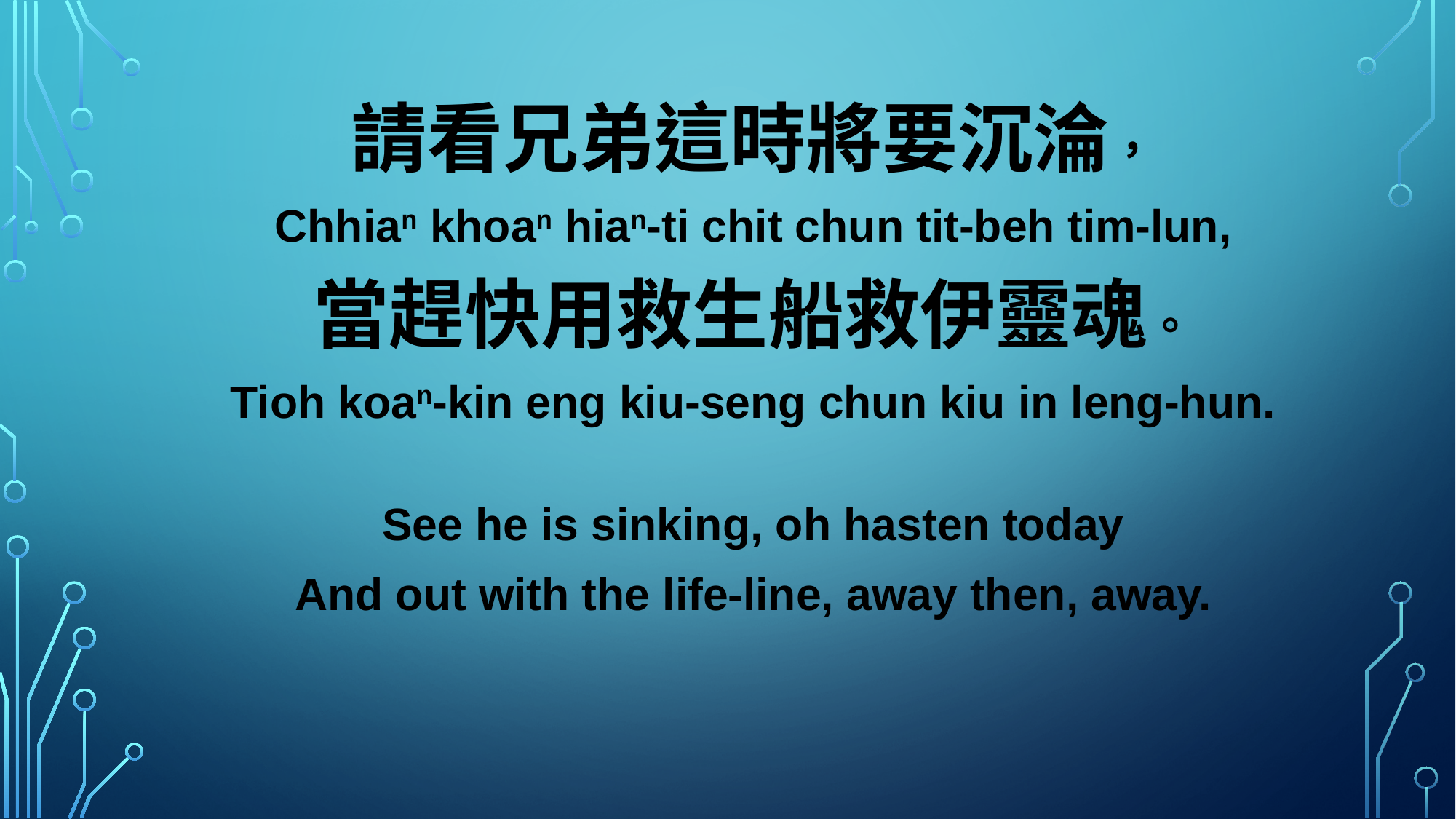

請看兄弟這時將要沉淪，
Chhian khoan hian-ti chit chun tit-beh tim-lun,
當趕快用救生船救伊靈魂。
Tioh koan-kin eng kiu-seng chun kiu in leng-hun.

See he is sinking, oh hasten today
And out with the life-line, away then, away.